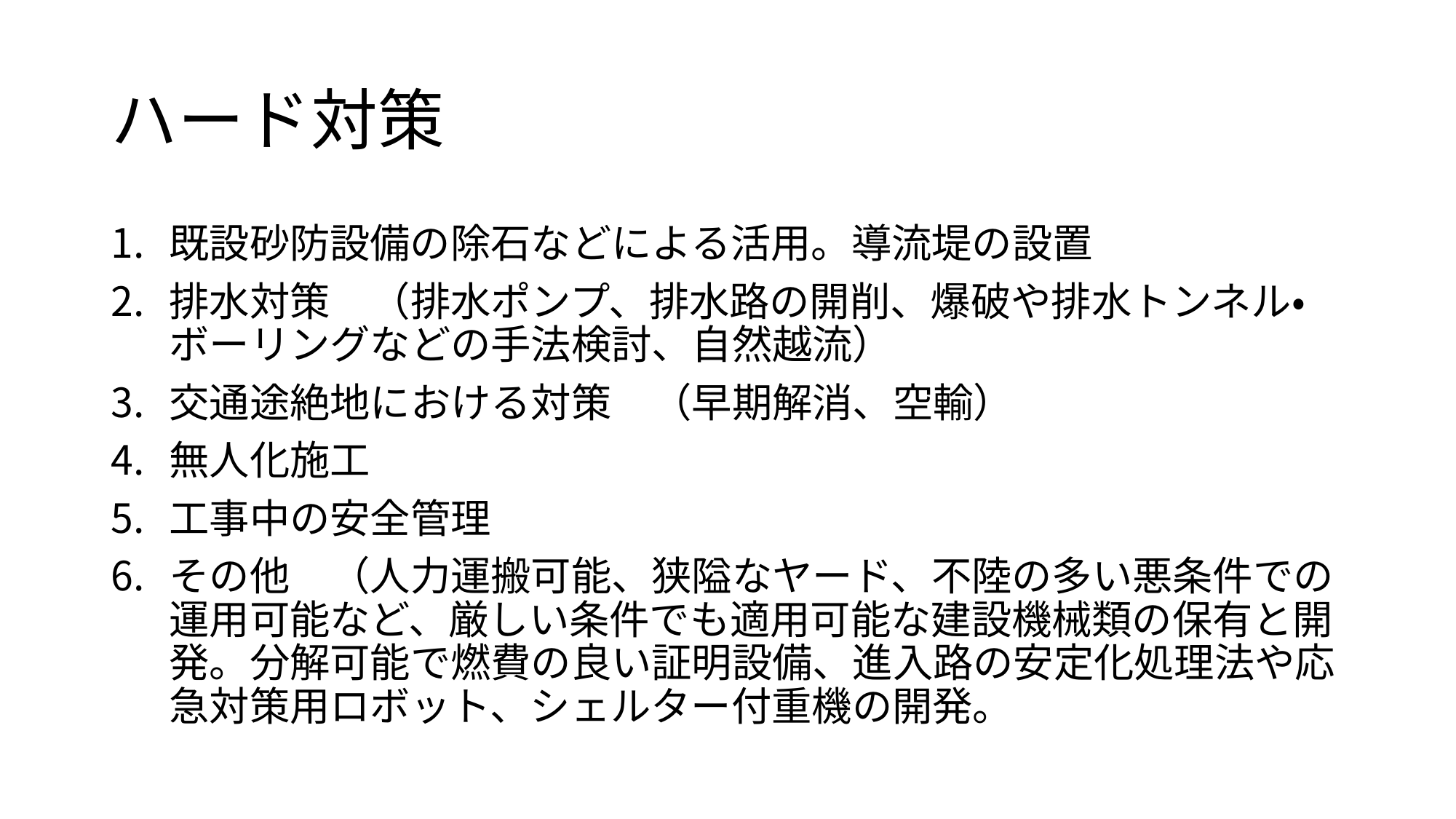

# ハード対策
既設砂防設備の除石などによる活用。導流堤の設置
排水対策　（排水ポンプ、排水路の開削、爆破や排水トンネル・ボーリングなどの手法検討、自然越流）
交通途絶地における対策　（早期解消、空輸）
無人化施工
工事中の安全管理
その他　（人力運搬可能、狭隘なヤード、不陸の多い悪条件での運用可能など、厳しい条件でも適用可能な建設機械類の保有と開発。分解可能で燃費の良い証明設備、進入路の安定化処理法や応急対策用ロボット、シェルター付重機の開発。